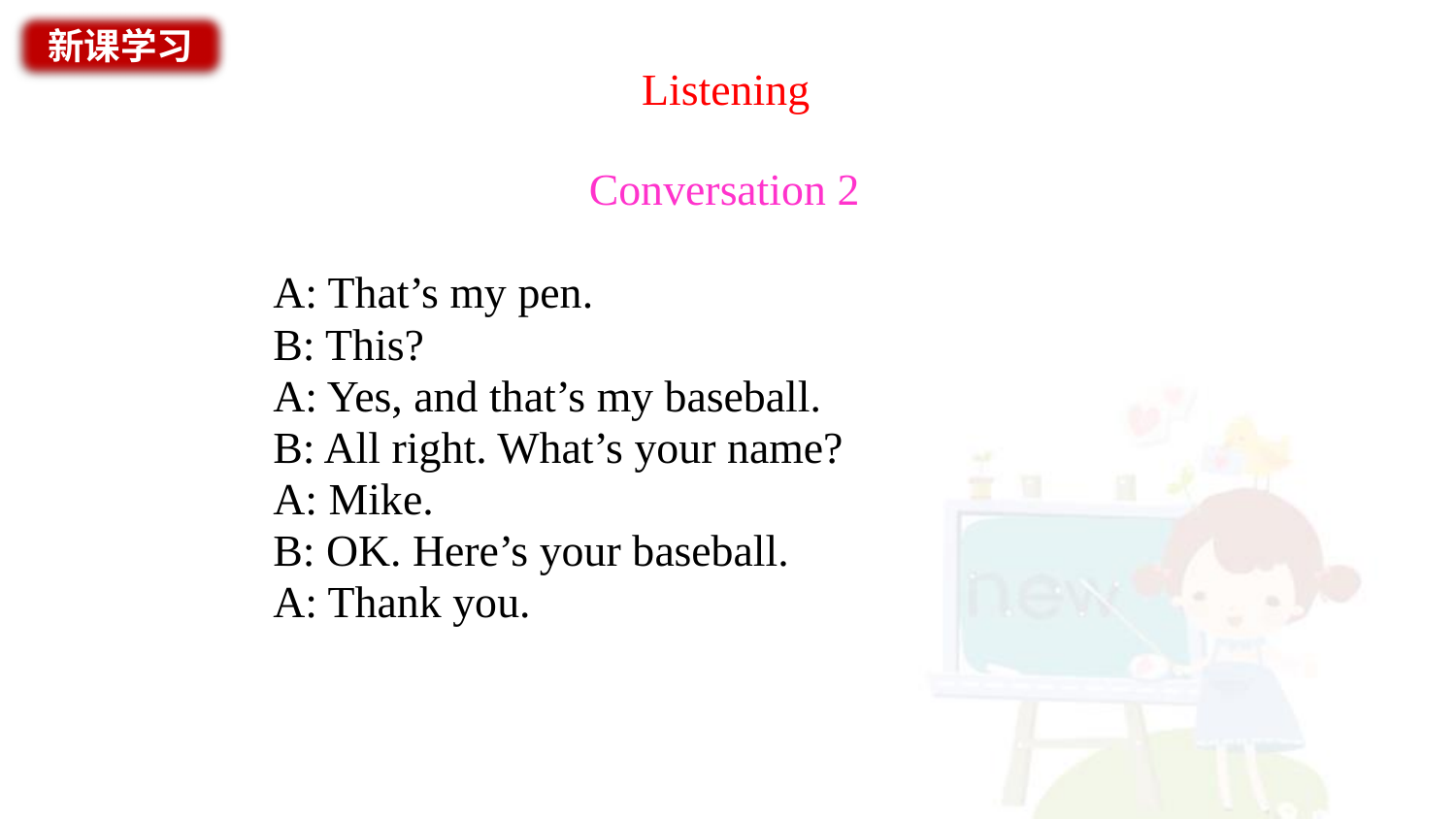

新课学习
# Listening
Conversation 2

A: That’s my pen.
B: This?
A: Yes, and that’s my baseball.
B: All right. What’s your name?
A: Mike.
B: OK. Here’s your baseball.
A: Thank you.